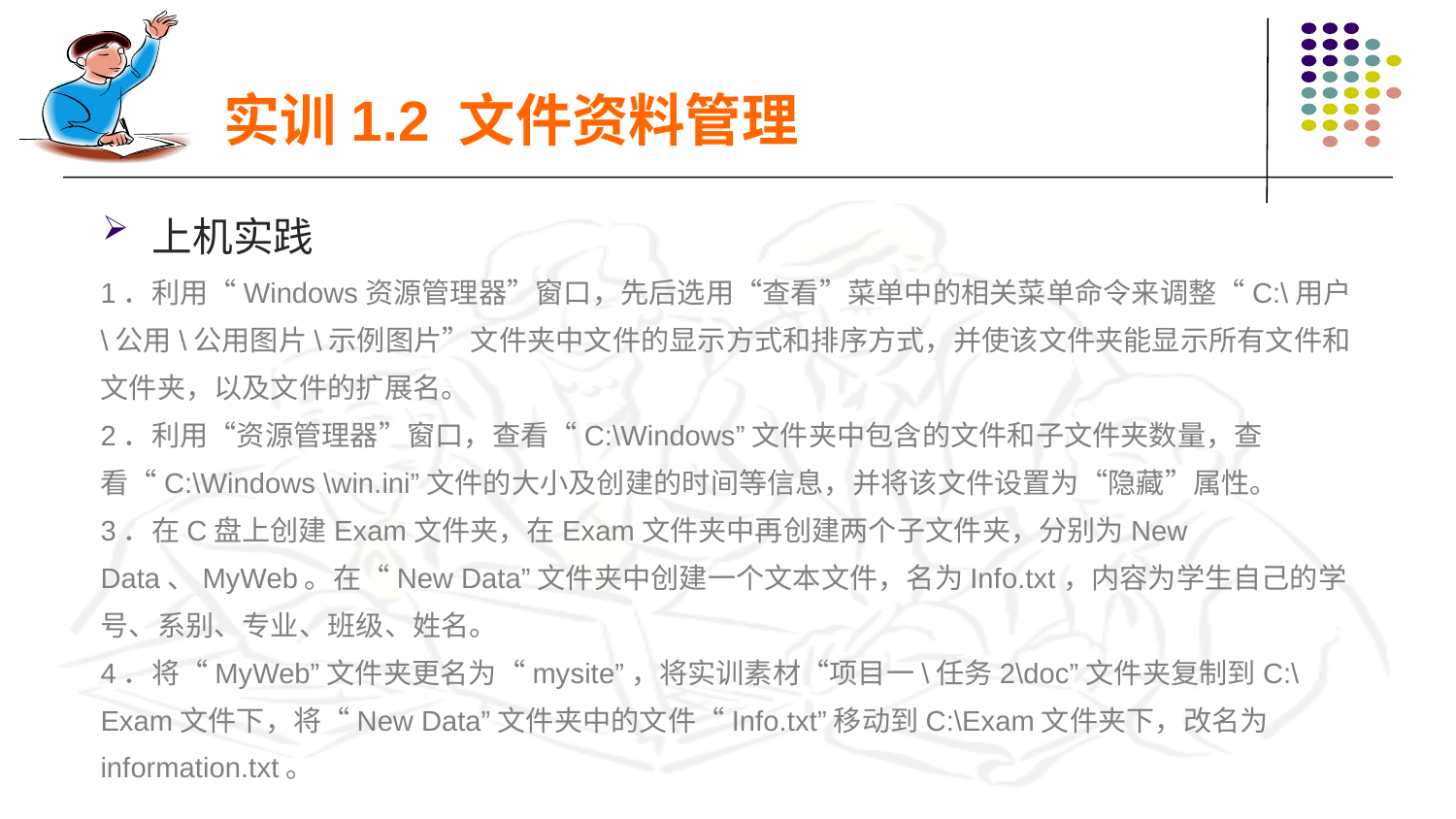

实训1.2 文件资料管理
 上机实践
1．利用“Windows资源管理器”窗口，先后选用“查看”菜单中的相关菜单命令来调整“C:\用户\公用\公用图片\示例图片”文件夹中文件的显示方式和排序方式，并使该文件夹能显示所有文件和文件夹，以及文件的扩展名。
2．利用“资源管理器”窗口，查看“C:\Windows”文件夹中包含的文件和子文件夹数量，查看“C:\Windows \win.ini”文件的大小及创建的时间等信息，并将该文件设置为“隐藏”属性。
3．在C盘上创建Exam文件夹，在Exam文件夹中再创建两个子文件夹，分别为New Data、MyWeb。在“New Data”文件夹中创建一个文本文件，名为Info.txt，内容为学生自己的学号、系别、专业、班级、姓名。
4．将“MyWeb”文件夹更名为“mysite”，将实训素材“项目一\任务2\doc”文件夹复制到C:\Exam文件下，将“New Data”文件夹中的文件“Info.txt”移动到C:\Exam文件夹下，改名为information.txt。